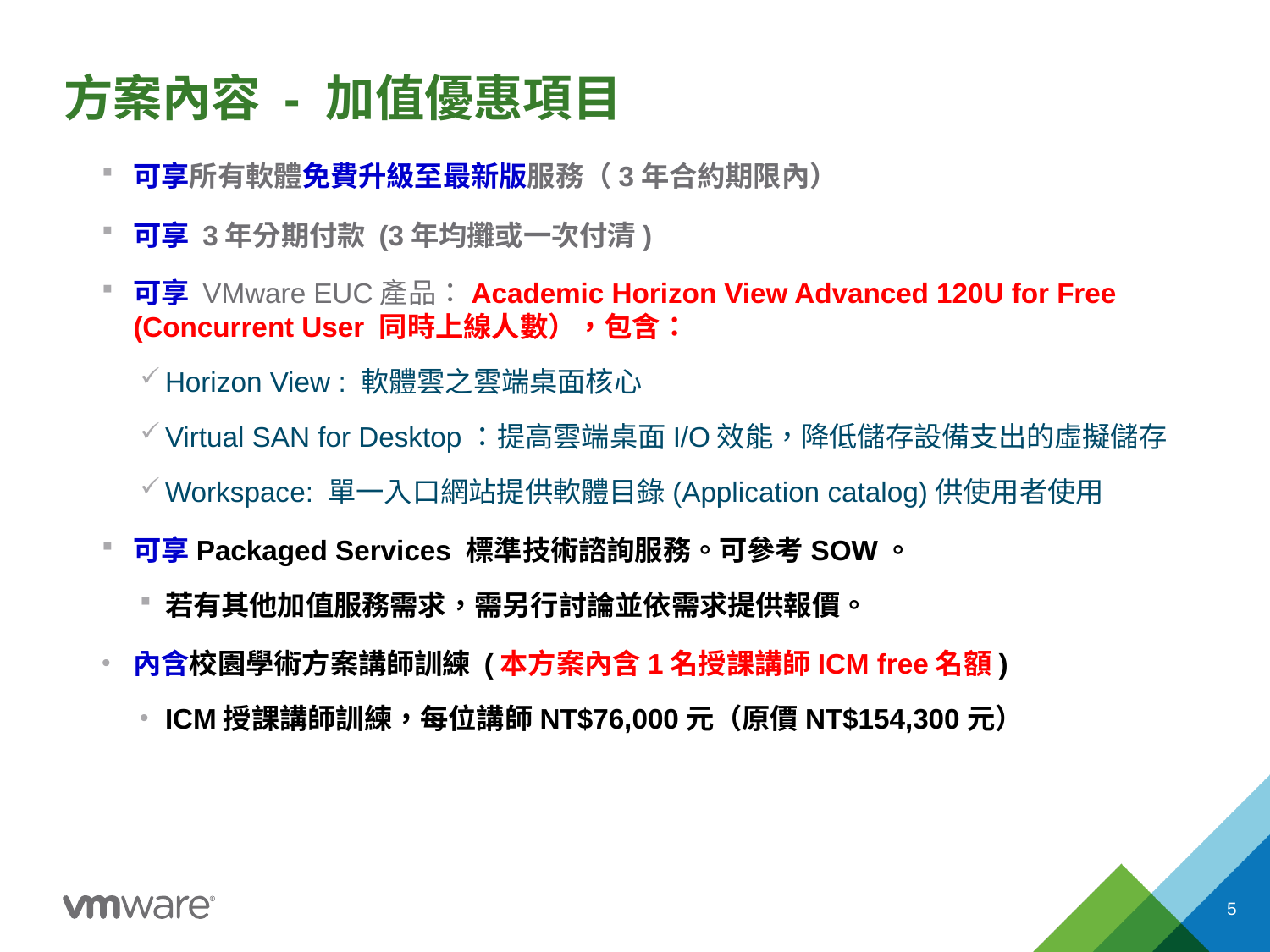

# 方案內容 - 加值優惠項目
可享所有軟體免費升級至最新版服務（3年合約期限內）
可享 3年分期付款 (3年均攤或一次付清)
可享 VMware EUC產品：Academic Horizon View Advanced 120U for Free  (Concurrent User 同時上線人數），包含：
Horizon View : 軟體雲之雲端桌面核心
Virtual SAN for Desktop：提高雲端桌面I/O效能，降低儲存設備支出的虛擬儲存
Workspace: 單一入口網站提供軟體目錄(Application catalog)供使用者使用
可享Packaged Services 標準技術諮詢服務。可參考SOW。
若有其他加值服務需求，需另行討論並依需求提供報價。
內含校園學術方案講師訓練 (本方案內含1名授課講師ICM free名額)
ICM授課講師訓練，每位講師NT$76,000元（原價NT$154,300元）

5